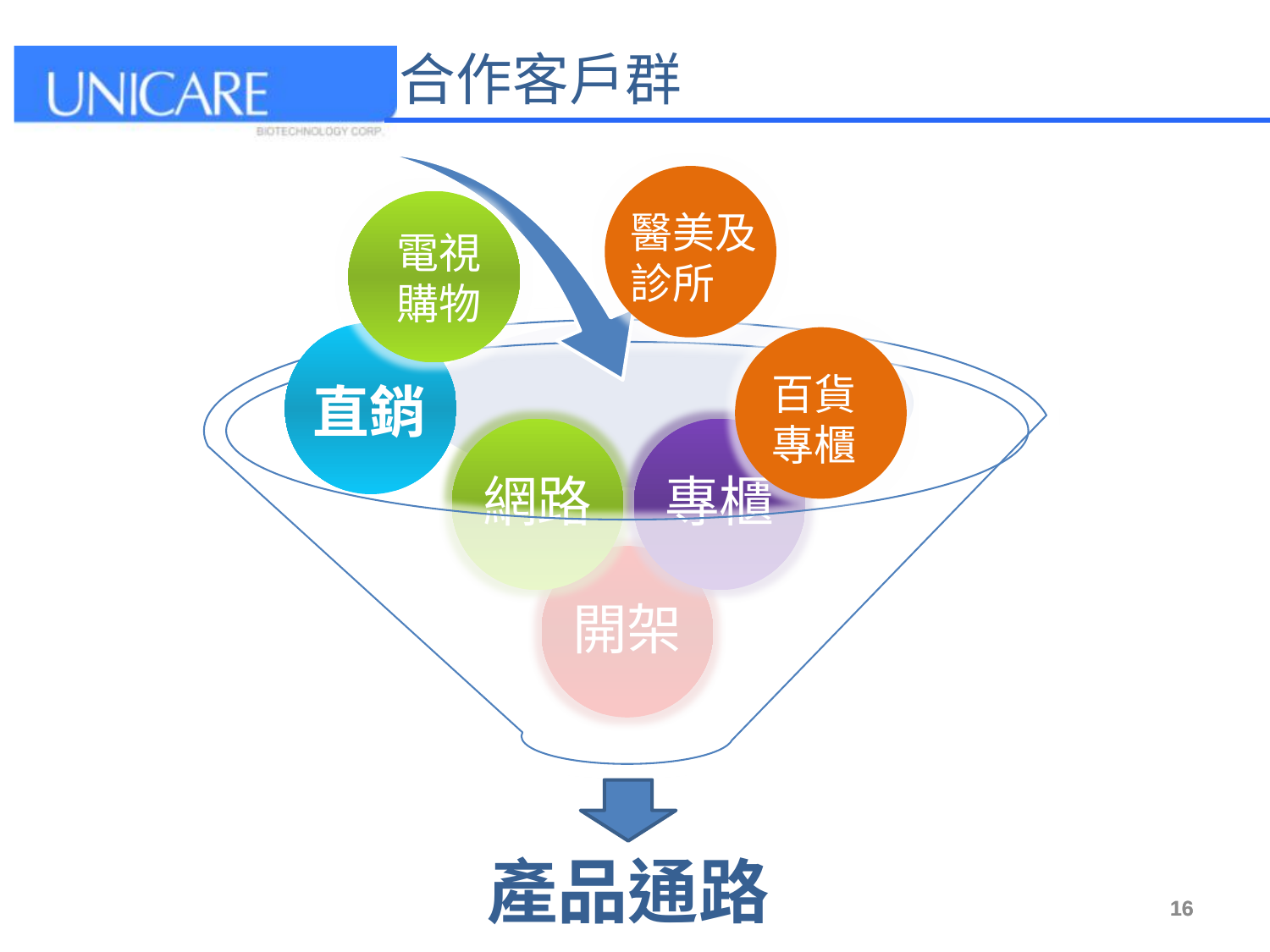

合作客戶群

醫美及診所

電視購物

開架
網路
專櫃

直銷

百貨專櫃
產品通路
16
16